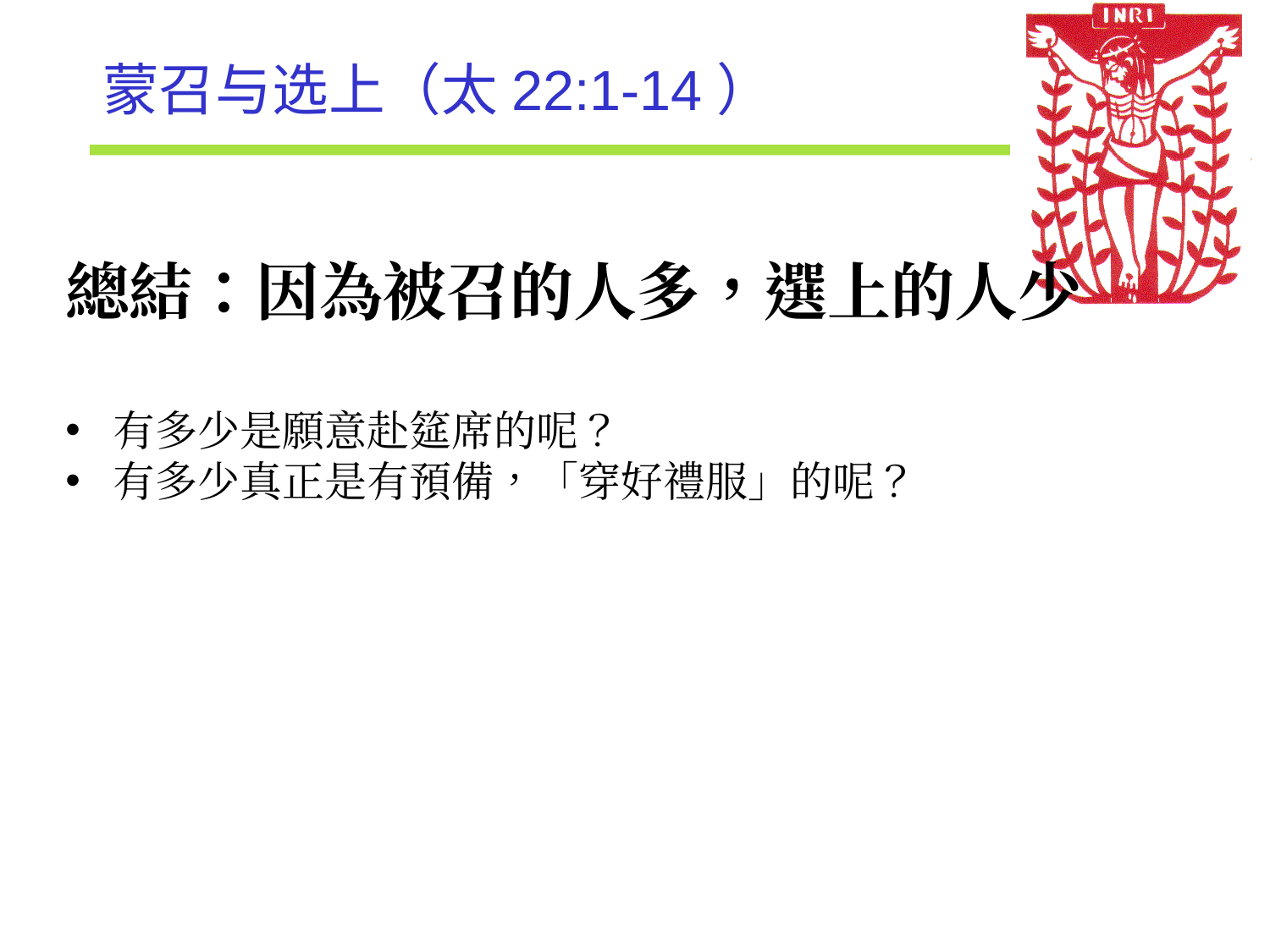

# 蒙召与选上（太22:1-14）

總結：因為被召的人多，選上的人少

有多少是願意赴筵席的呢？
有多少真正是有預備，「穿好禮服」的呢？